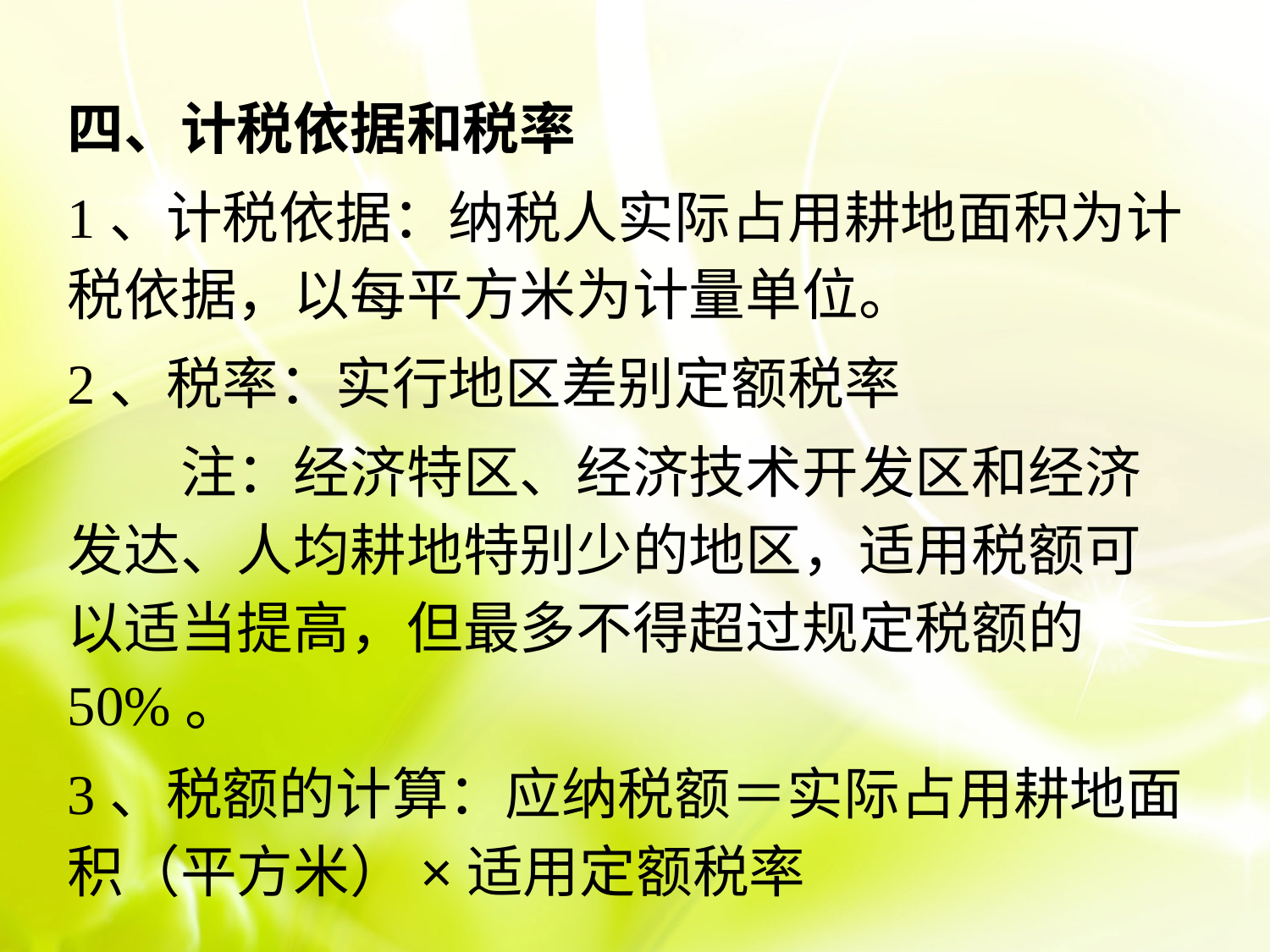

四、计税依据和税率
1、计税依据：纳税人实际占用耕地面积为计税依据，以每平方米为计量单位。
2、税率：实行地区差别定额税率
　　注：经济特区、经济技术开发区和经济发达、人均耕地特别少的地区，适用税额可以适当提高，但最多不得超过规定税额的50%。
3、税额的计算：应纳税额＝实际占用耕地面积（平方米）×适用定额税率